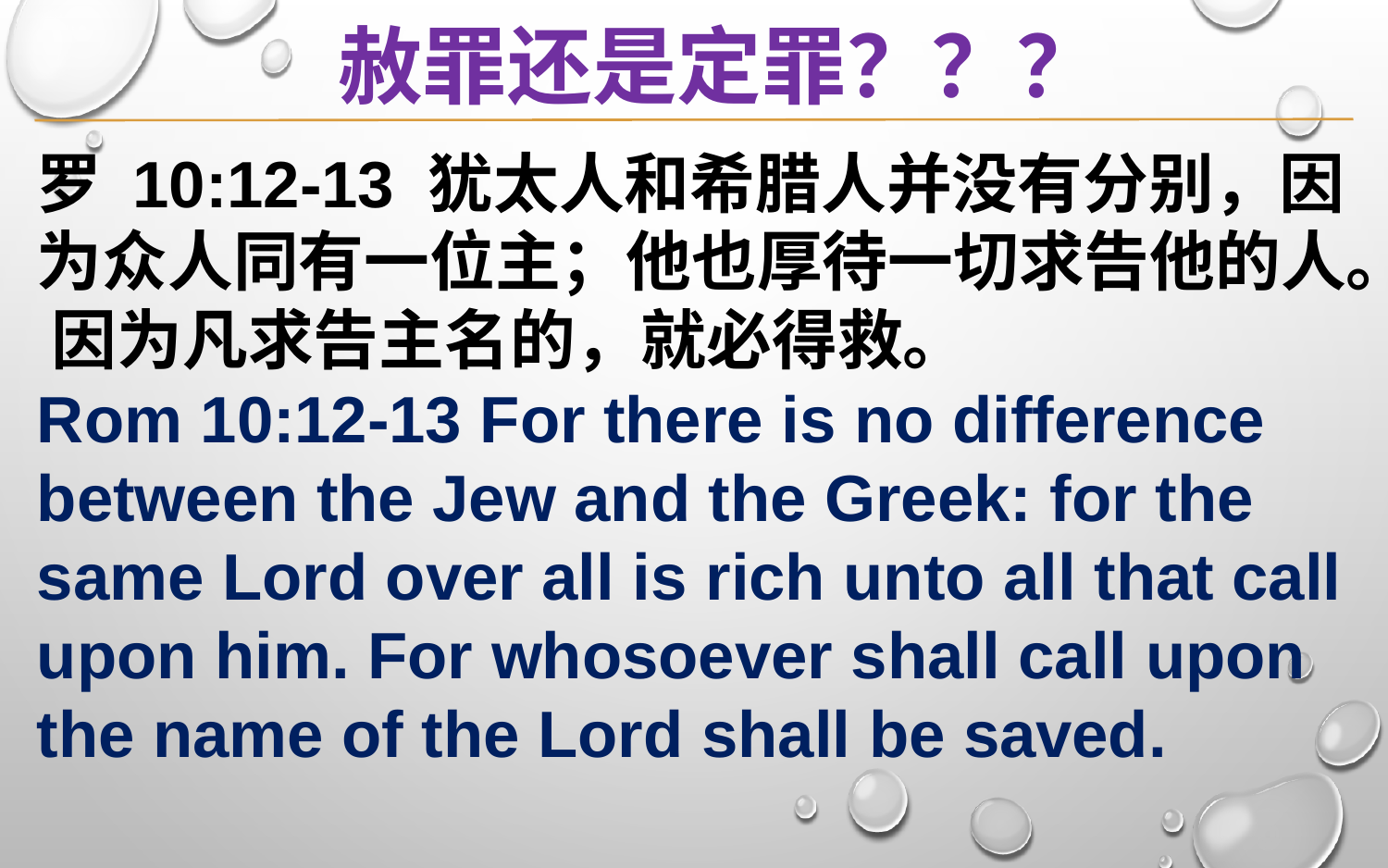

赦罪还是定罪？？？
罗 10:12-13 犹太人和希腊人并没有分别，因为众人同有一位主；他也厚待一切求告他的人。 因为凡求告主名的，就必得救。
Rom 10:12-13 For there is no difference between the Jew and the Greek: for the same Lord over all is rich unto all that call upon him. For whosoever shall call upon the name of the Lord shall be saved.